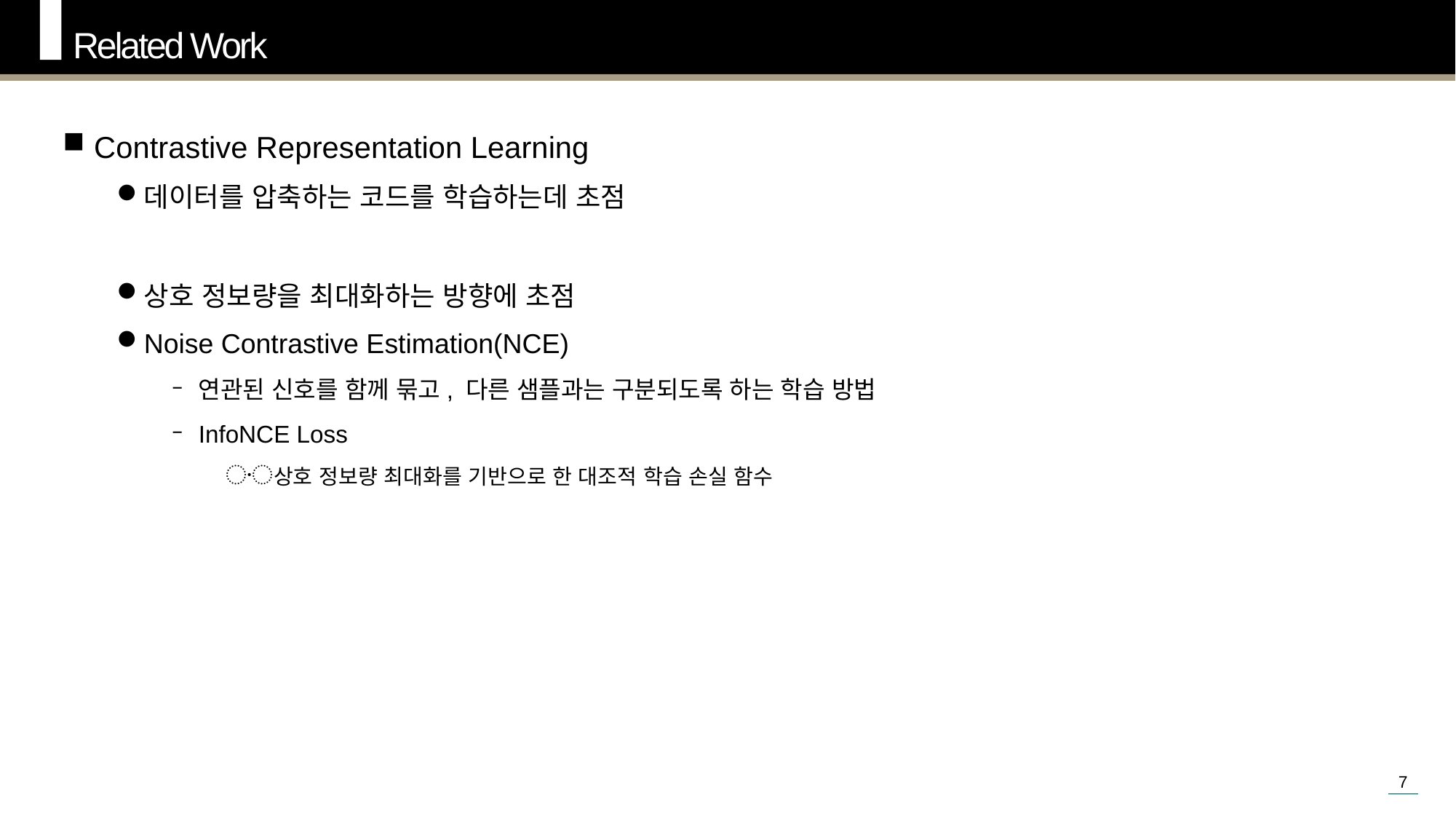

Related Work
Contrastive Representation Learning
데이터를 압축하는 코드를 학습하는데 초점

상호 정보량을 최대화하는 방향에 초점
Noise Contrastive Estimation(NCE)
연관된 신호를 함께 묶고, 다른 샘플과는 구분되도록 하는 학습 방법
InfoNCE Loss
상호 정보량 최대화를 기반으로 한 대조적 학습 손실 함수